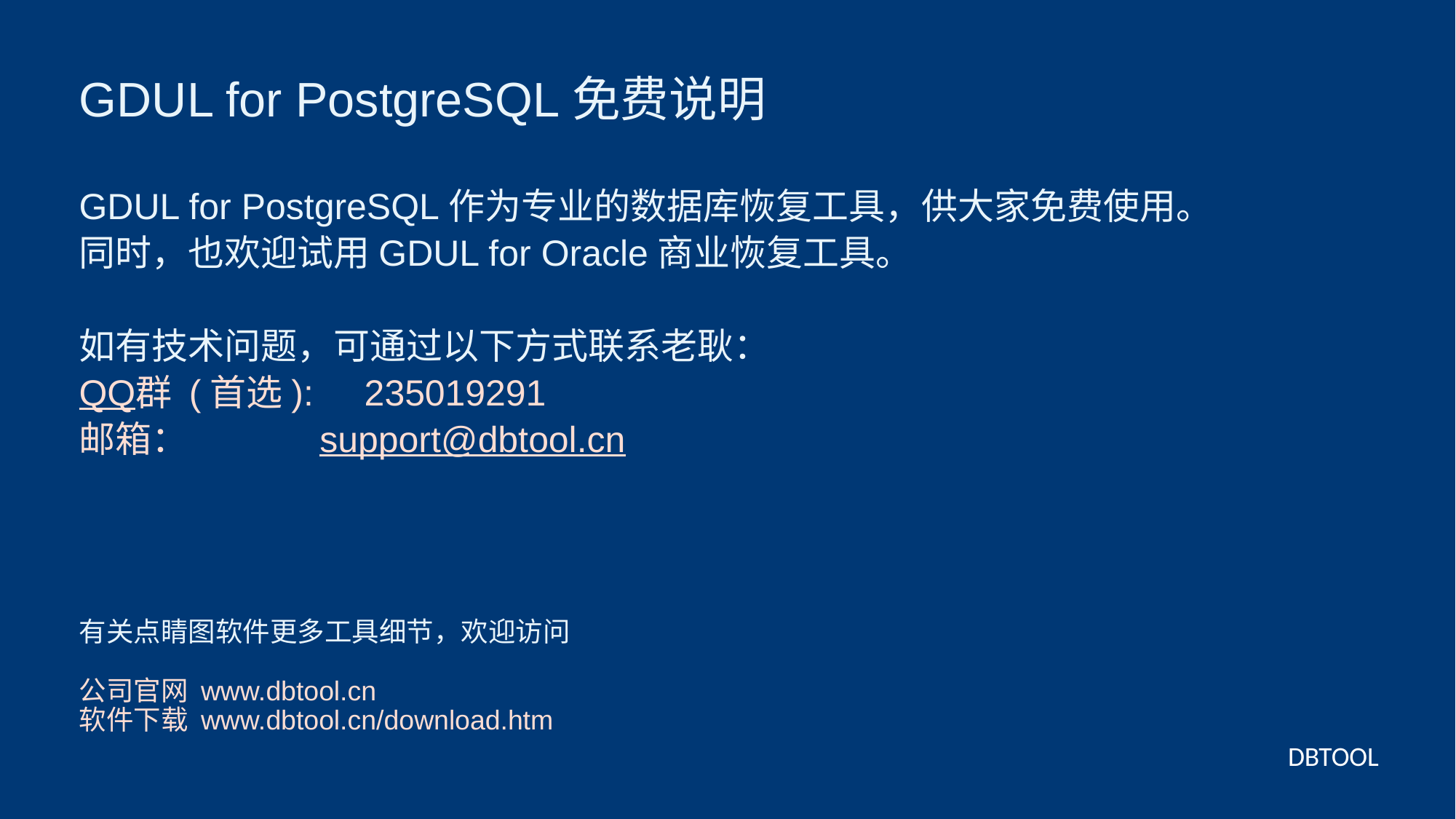

GDUL for PostgreSQL免费说明
GDUL for PostgreSQL作为专业的数据库恢复工具，供大家免费使用。
同时，也欢迎试用GDUL for Oracle商业恢复工具。

如有技术问题，可通过以下方式联系老耿：
QQ群 (首选):     235019291
邮箱：               support@dbtool.cn
有关点睛图软件更多工具细节，欢迎访问

公司官网 www.dbtool.cn
软件下载 www.dbtool.cn/download.htm